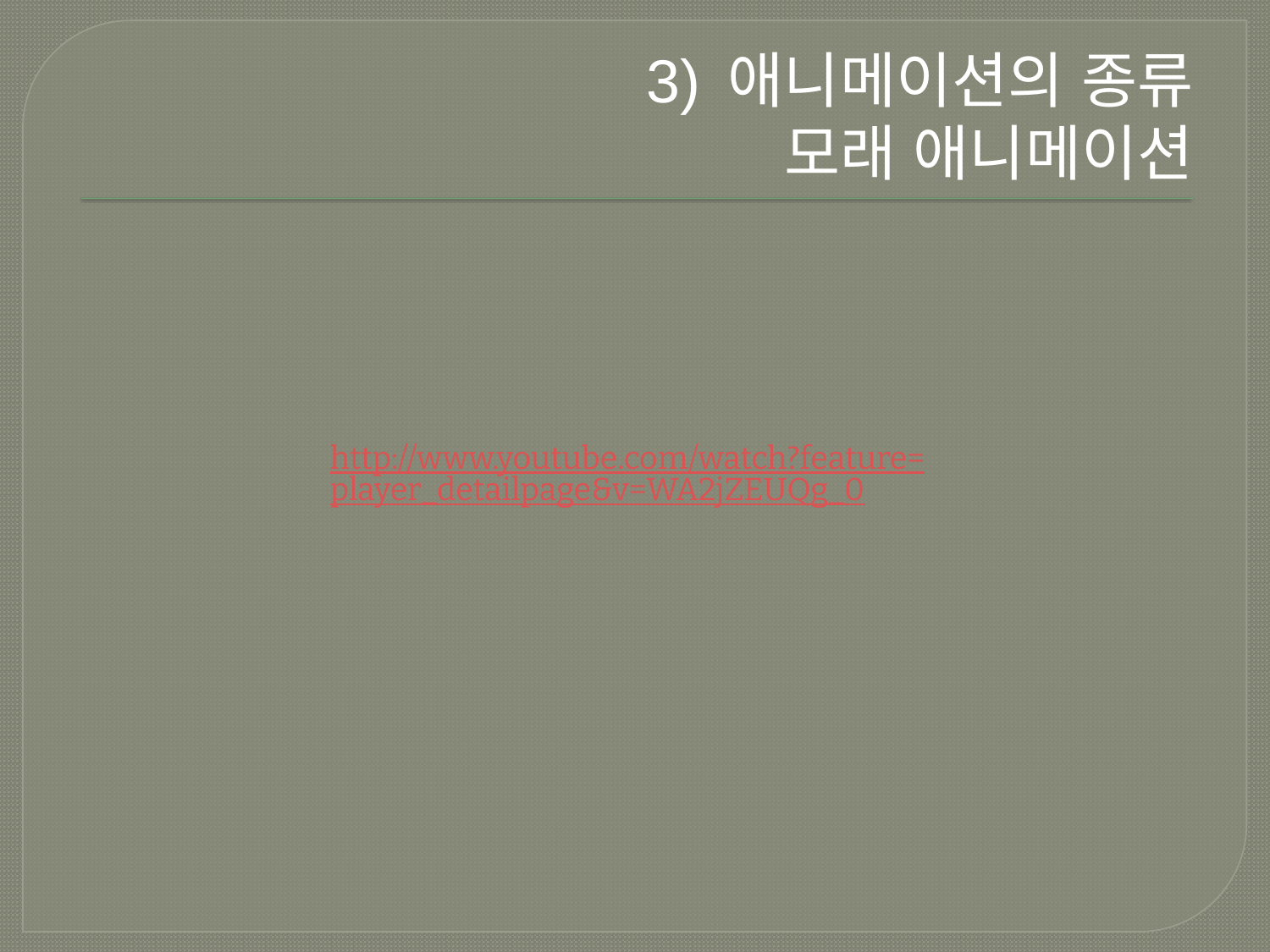

# 3) 애니메이션의 종류 모래 애니메이션
http://www.youtube.com/watch?feature=player_detailpage&v=WA2jZEUQg_0